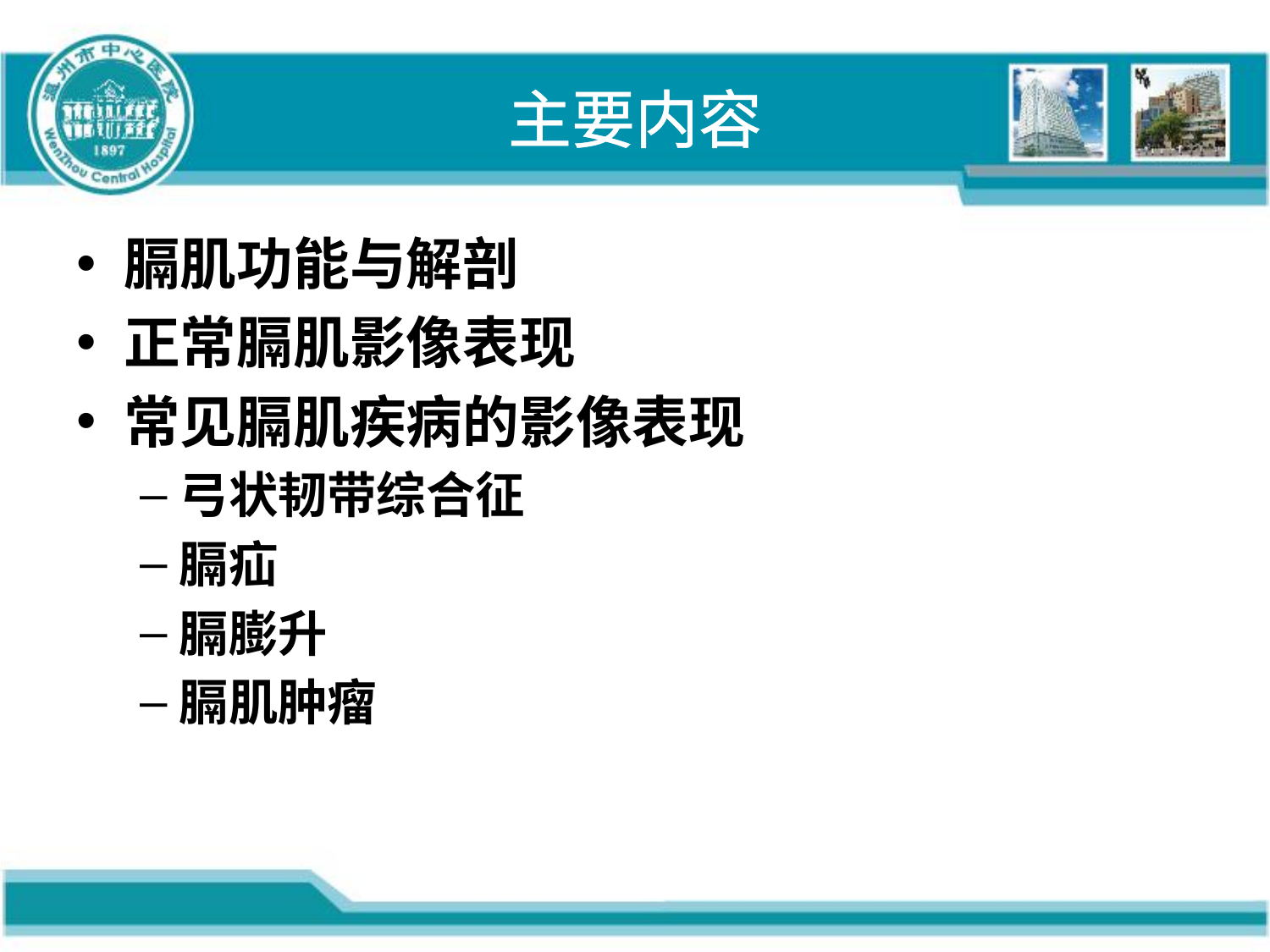

# 主要内容
膈肌功能与解剖
正常膈肌影像表现
常见膈肌疾病的影像表现
弓状韧带综合征
膈疝
膈膨升
膈肌肿瘤